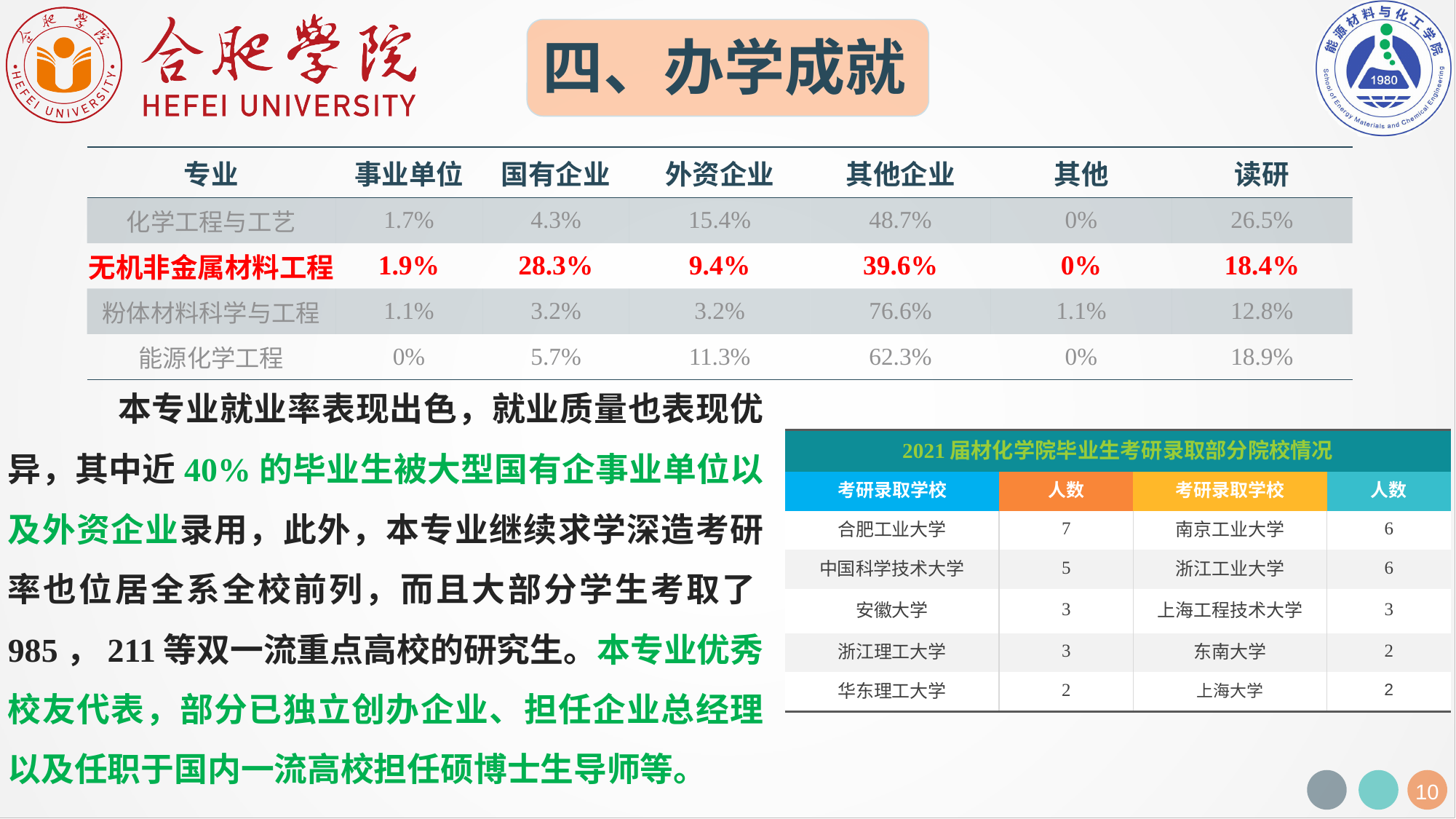

四、办学成就
| 专业 | 事业单位 | 国有企业 | 外资企业 | 其他企业 | 其他 | 读研 |
| --- | --- | --- | --- | --- | --- | --- |
| 化学工程与工艺 | 1.7% | 4.3% | 15.4% | 48.7% | 0% | 26.5% |
| 无机非金属材料工程 | 1.9% | 28.3% | 9.4% | 39.6% | 0% | 18.4% |
| 粉体材料科学与工程 | 1.1% | 3.2% | 3.2% | 76.6% | 1.1% | 12.8% |
| 能源化学工程 | 0% | 5.7% | 11.3% | 62.3% | 0% | 18.9% |
	本专业就业率表现出色，就业质量也表现优异，其中近40%的毕业生被大型国有企事业单位以及外资企业录用，此外，本专业继续求学深造考研率也位居全系全校前列，而且大部分学生考取了985，211等双一流重点高校的研究生。本专业优秀校友代表，部分已独立创办企业、担任企业总经理以及任职于国内一流高校担任硕博士生导师等。
| 2021届材化学院毕业生考研录取部分院校情况 |  |  |  |
| --- | --- | --- | --- |
| 考研录取学校 | 人数 | 考研录取学校 | 人数 |
| 合肥工业大学 | 7 | 南京工业大学 | 6 |
| 中国科学技术大学 | 5 | 浙江工业大学 | 6 |
| 安徽大学 | 3 | 上海工程技术大学 | 3 |
| 浙江理工大学 | 3 | 东南大学 | 2 |
| 华东理工大学 | 2 | 上海大学 | 2 |